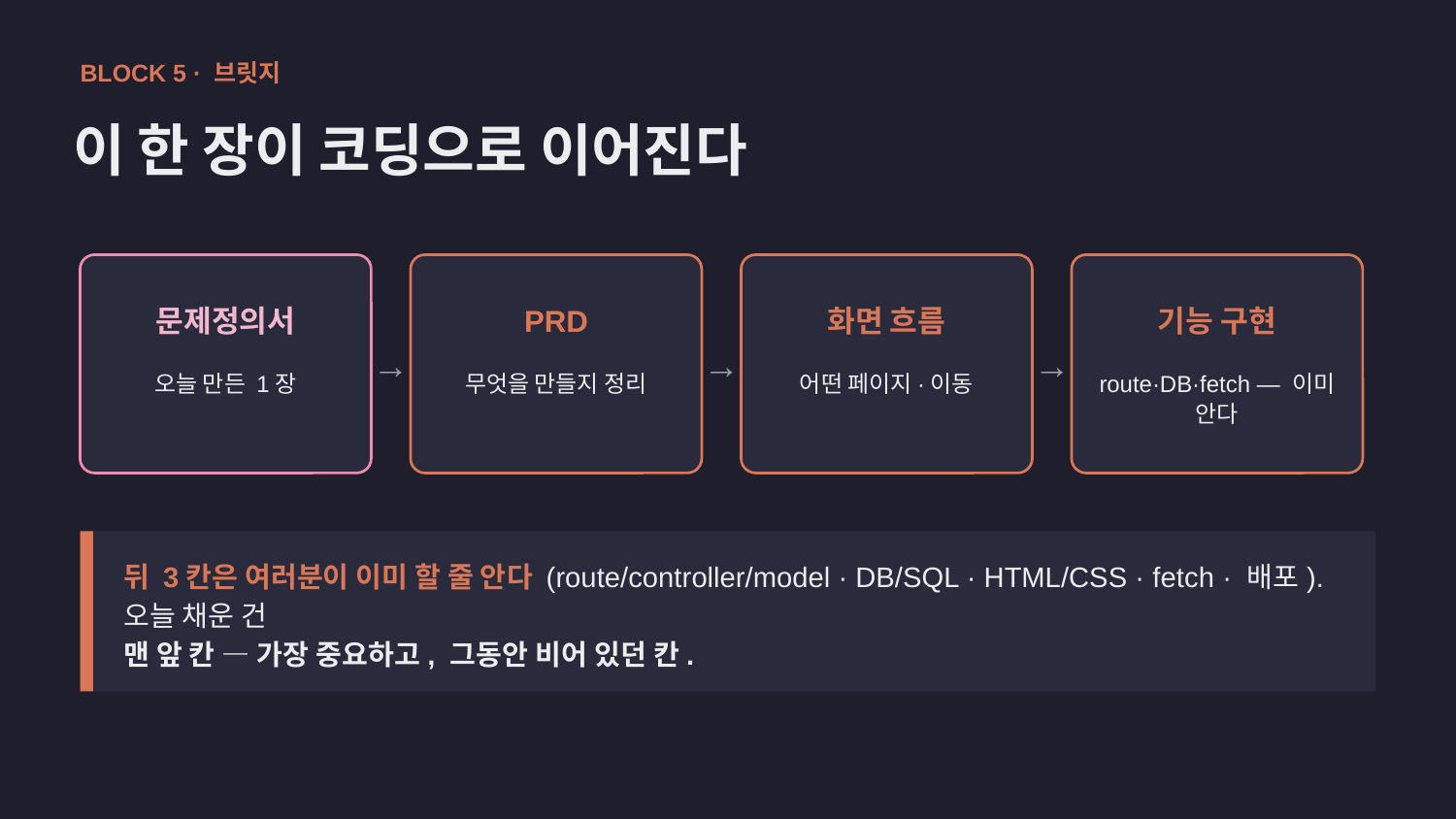

BLOCK 5 · 브릿지
이 한 장이 코딩으로 이어진다

→

→

→

문제정의서
PRD
화면 흐름
기능 구현
오늘 만든 1장
무엇을 만들지 정리
어떤 페이지·이동
route·DB·fetch — 이미 안다

뒤 3칸은 여러분이 이미 할 줄 안다 (route/controller/model · DB/SQL · HTML/CSS · fetch · 배포).
오늘 채운 건
맨 앞 칸 — 가장 중요하고, 그동안 비어 있던 칸.